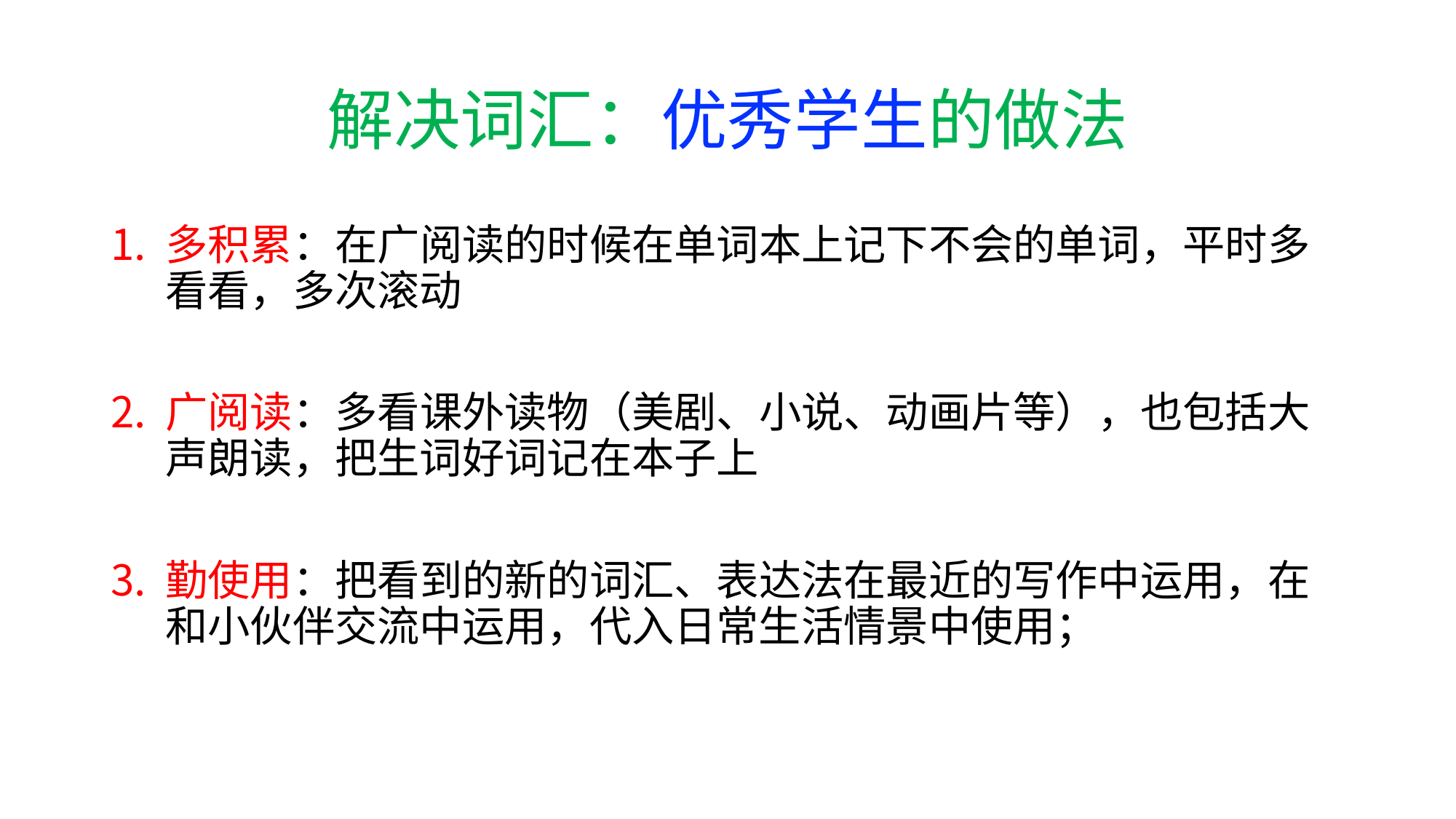

# 解决词汇：优秀学生的做法
多积累：在广阅读的时候在单词本上记下不会的单词，平时多看看，多次滚动

广阅读：多看课外读物（美剧、小说、动画片等），也包括大声朗读，把生词好词记在本子上

勤使用：把看到的新的词汇、表达法在最近的写作中运用，在和小伙伴交流中运用，代入日常生活情景中使用；